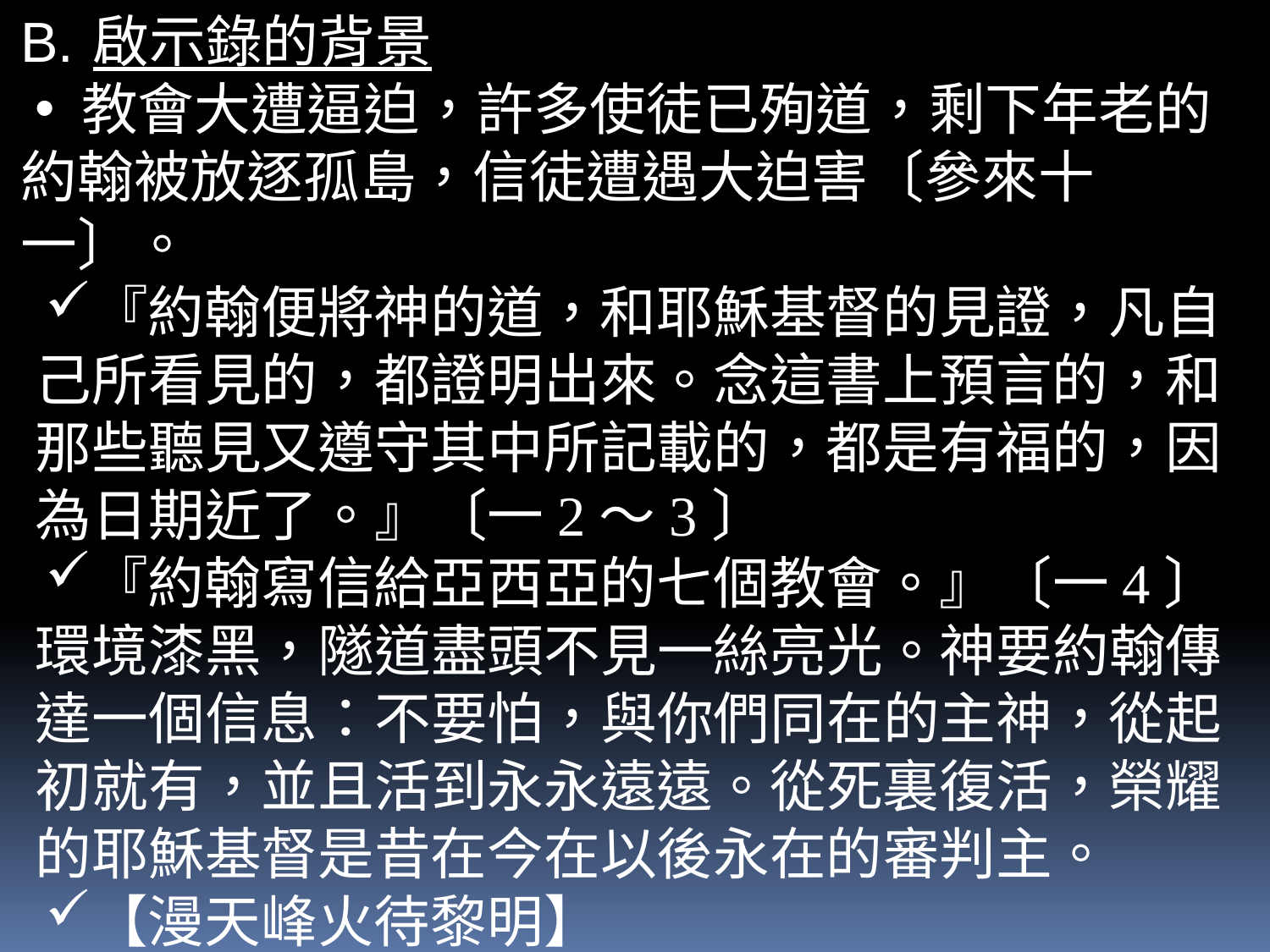

啟示錄的背景
 教會大遭逼迫，許多使徒已殉道，剩下年老的約翰被放逐孤島，信徒遭遇大迫害〔參來十一〕。
『約翰便將神的道，和耶穌基督的見證，凡自己所看見的，都證明出來。念這書上預言的，和那些聽見又遵守其中所記載的，都是有福的，因為日期近了。』〔一2～3〕
『約翰寫信給亞西亞的七個教會。』〔一4〕環境漆黑，隧道盡頭不見一絲亮光。神要約翰傳達一個信息：不要怕，與你們同在的主神，從起初就有，並且活到永永遠遠。從死裏復活，榮耀的耶穌基督是昔在今在以後永在的審判主。
【漫天峰火待黎明】
觀海龜之星空。